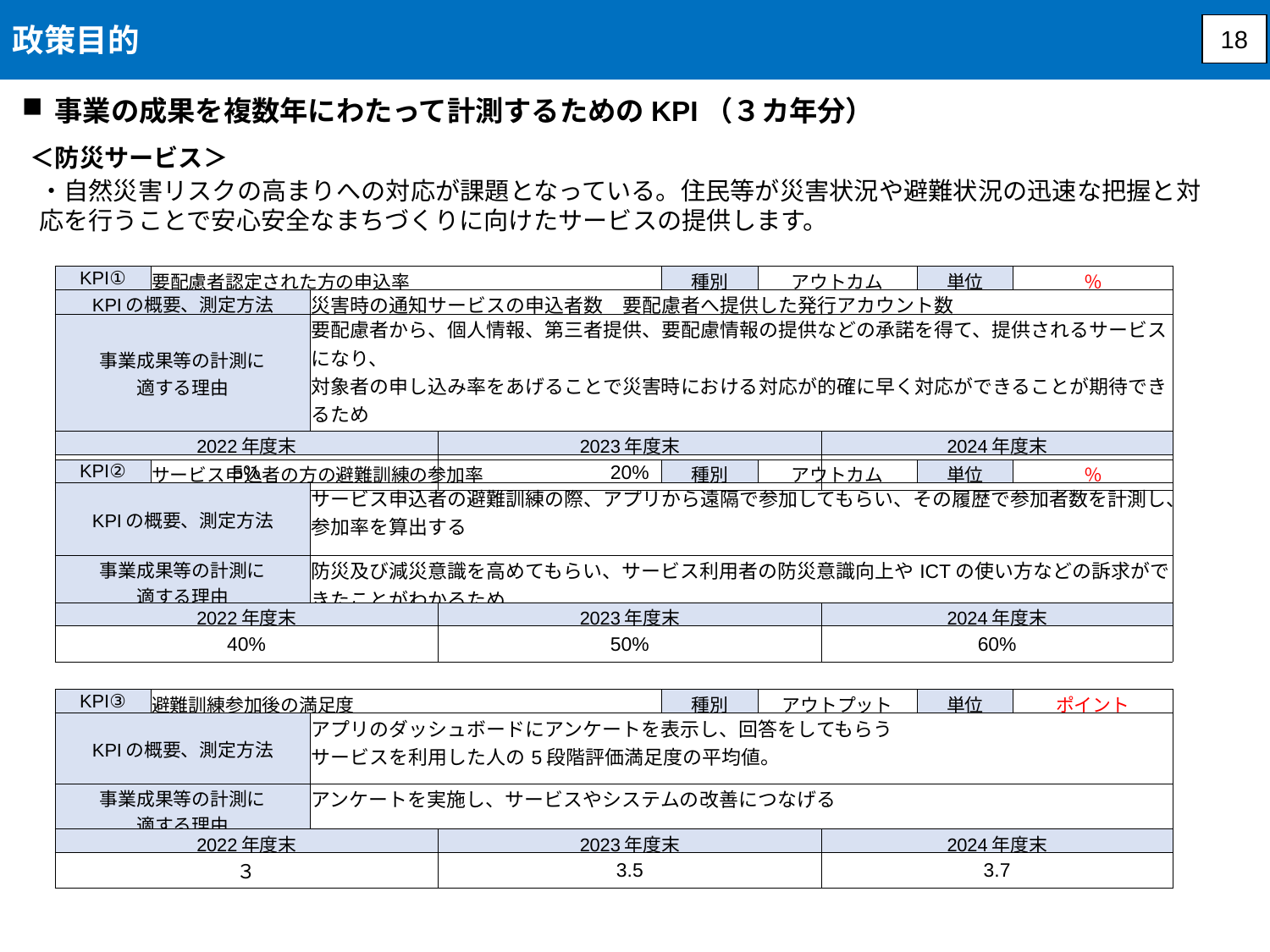

政策目的
18
事業の成果を複数年にわたって計測するためのKPI（３カ年分）
＜防災サービス＞
・自然災害リスクの高まりへの対応が課題となっている。住民等が災害状況や避難状況の迅速な把握と対応を行うことで安心安全なまちづくりに向けたサービスの提供します。
| KPI① | 要配慮者認定された方の申込率 |  |  | 種別 | アウトカム |  | 単位 | ％ |
| --- | --- | --- | --- | --- | --- | --- | --- | --- |
| KPIの概要、測定方法 |  | 災害時の通知サービスの申込者数　要配慮者へ提供した発行アカウント数 |  |  |  |  |  |  |
| 事業成果等の計測に 適する理由 |  | 要配慮者から、個人情報、第三者提供、要配慮情報の提供などの承諾を得て、提供されるサービスになり、 対象者の申し込み率をあげることで災害時における対応が的確に早く対応ができることが期待できるため ※要配慮者の自宅のマッピングが可能になります。 |  |  |  |  |  |  |
| 2022年度末 |  |  | 2023年度末 |  |  | 2024年度末 |  |  |
| 5% |  |  | 20% |  |  | 30% |  |  |
| KPI② | サービス申込者の方の避難訓練の参加率 |  |  | 種別 | アウトカム |  | 単位 | ％ |
| --- | --- | --- | --- | --- | --- | --- | --- | --- |
| KPIの概要、測定方法 |  | サービス申込者の避難訓練の際、アプリから遠隔で参加してもらい、その履歴で参加者数を計測し、参加率を算出する |  |  |  |  |  |  |
| 事業成果等の計測に 適する理由 |  | 防災及び減災意識を高めてもらい、サービス利用者の防災意識向上やICTの使い方などの訴求ができたことがわかるため |  |  |  |  |  |  |
| 2022年度末 |  |  | 2023年度末 |  |  | 2024年度末 |  |  |
| 40% |  |  | 50% |  |  | 60% |  |  |
| KPI③ | 避難訓練参加後の満足度 |  |  | 種別 | アウトプット |  | 単位 | ポイント |
| --- | --- | --- | --- | --- | --- | --- | --- | --- |
| KPIの概要、測定方法 |  | アプリのダッシュボードにアンケートを表示し、回答をしてもらう サービスを利用した人の5段階評価満足度の平均値。 |  |  |  |  |  |  |
| 事業成果等の計測に 適する理由 |  | アンケートを実施し、サービスやシステムの改善につなげる |  |  |  |  |  |  |
| 2022年度末 |  |  | 2023年度末 |  |  | 2024年度末 |  |  |
| ３ |  |  | 3.5 |  |  | 3.7 |  |  |